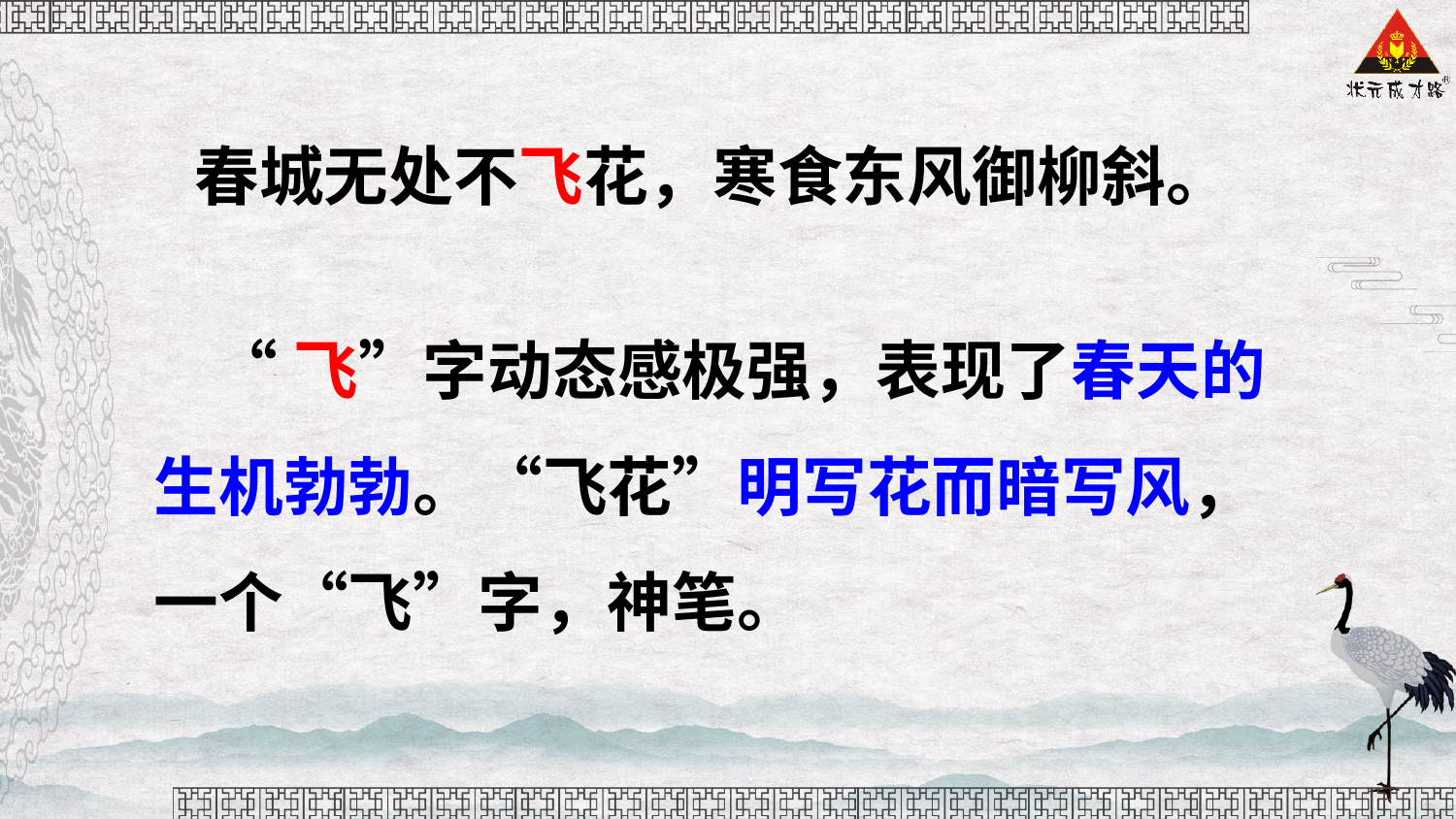

春城无处不飞花，寒食东风御柳斜。
    “飞”字动态感极强，表现了春天的生机勃勃。“飞花”明写花而暗写风，一个“飞”字，神笔。